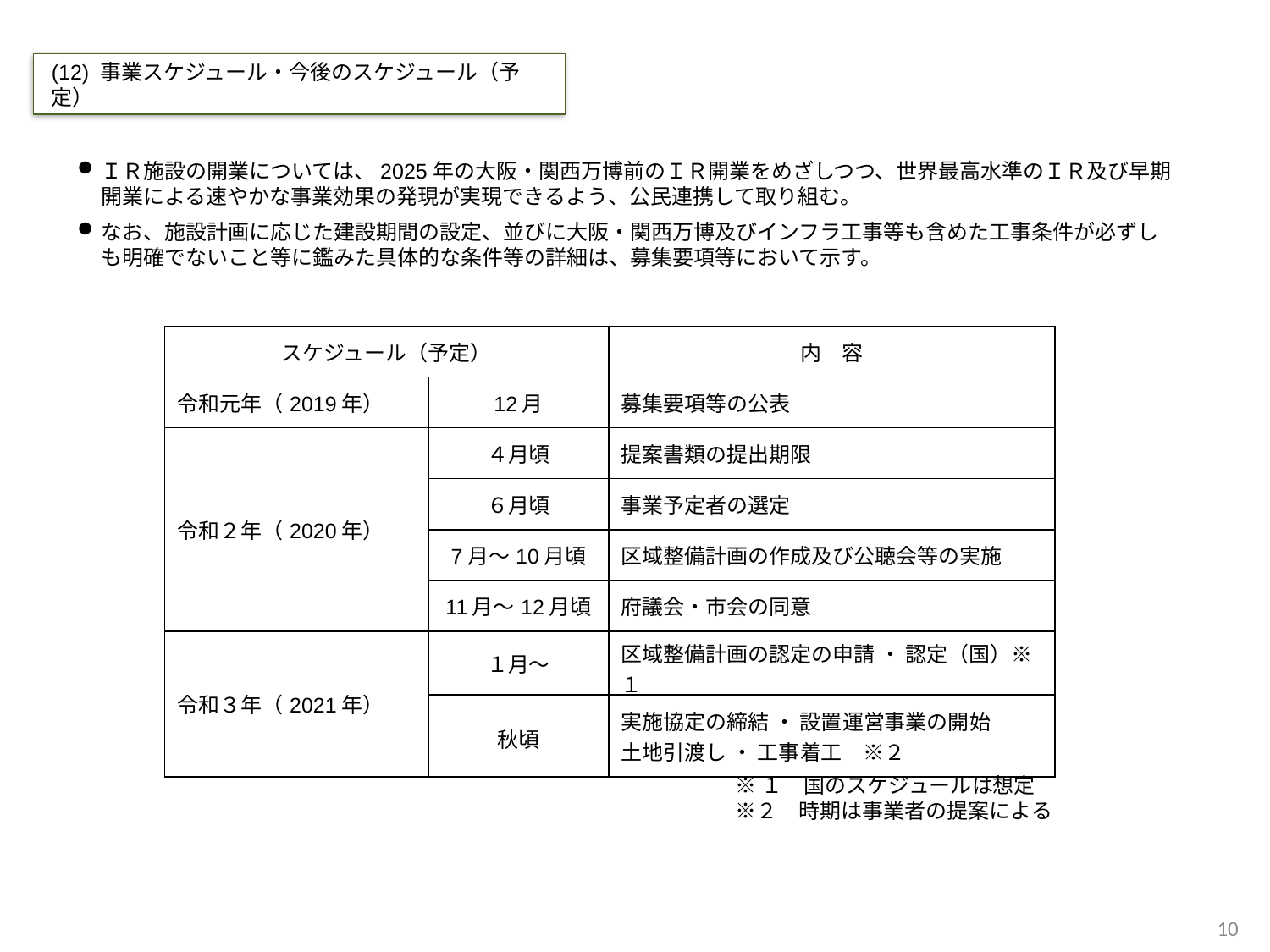

(12) 事業スケジュール・今後のスケジュール（予定）
ＩＲ施設の開業については、2025年の大阪・関西万博前のＩＲ開業をめざしつつ、世界最高水準のＩＲ及び早期開業による速やかな事業効果の発現が実現できるよう、公民連携して取り組む。
なお、施設計画に応じた建設期間の設定、並びに大阪・関西万博及びインフラ工事等も含めた工事条件が必ずしも明確でないこと等に鑑みた具体的な条件等の詳細は、募集要項等において示す。
| スケジュール（予定） |  | 内　容 |
| --- | --- | --- |
| 令和元年（2019年） | 12月 | 募集要項等の公表 |
| 令和２年（2020年） | ４月頃 | 提案書類の提出期限 |
|  | ６月頃 | 事業予定者の選定 |
|  | 7月～10月頃 | 区域整備計画の作成及び公聴会等の実施 |
|  | 11月～12月頃 | 府議会・市会の同意 |
| 令和３年（2021年） | １月～ | 区域整備計画の認定の申請 ・ 認定（国）※１ |
|  | 秋頃 | 実施協定の締結 ・ 設置運営事業の開始 土地引渡し ・ 工事着工　※２ |
※１　国のスケジュールは想定
※２　時期は事業者の提案による
10